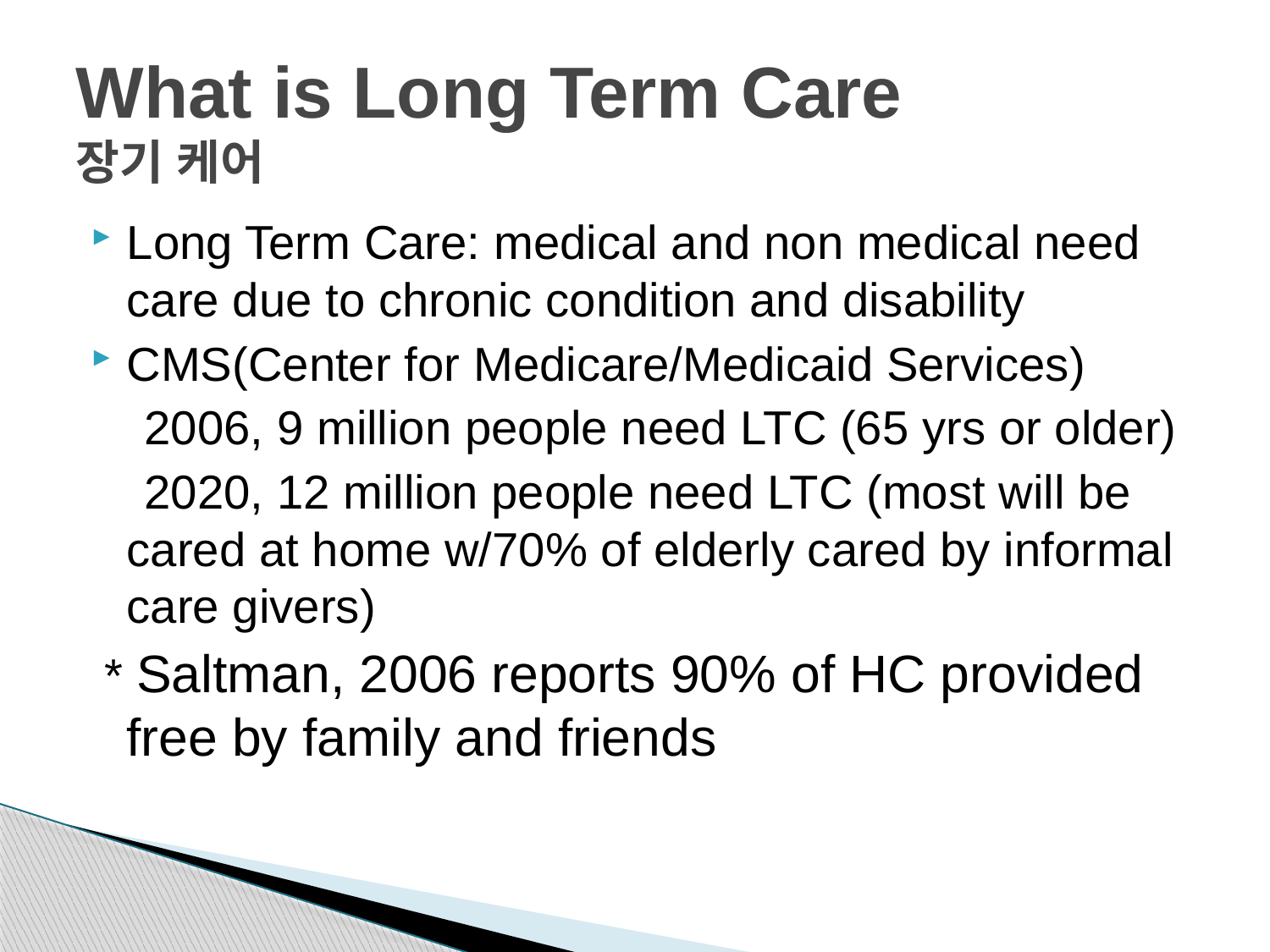

# What is Long Term Care 장기 케어
Long Term Care: medical and non medical need care due to chronic condition and disability
CMS(Center for Medicare/Medicaid Services)
    2006, 9 million people need LTC (65 yrs or older)
    2020, 12 million people need LTC (most will be cared at home w/70% of elderly cared by informal care givers)
 * Saltman, 2006 reports 90% of HC provided free by family and friends